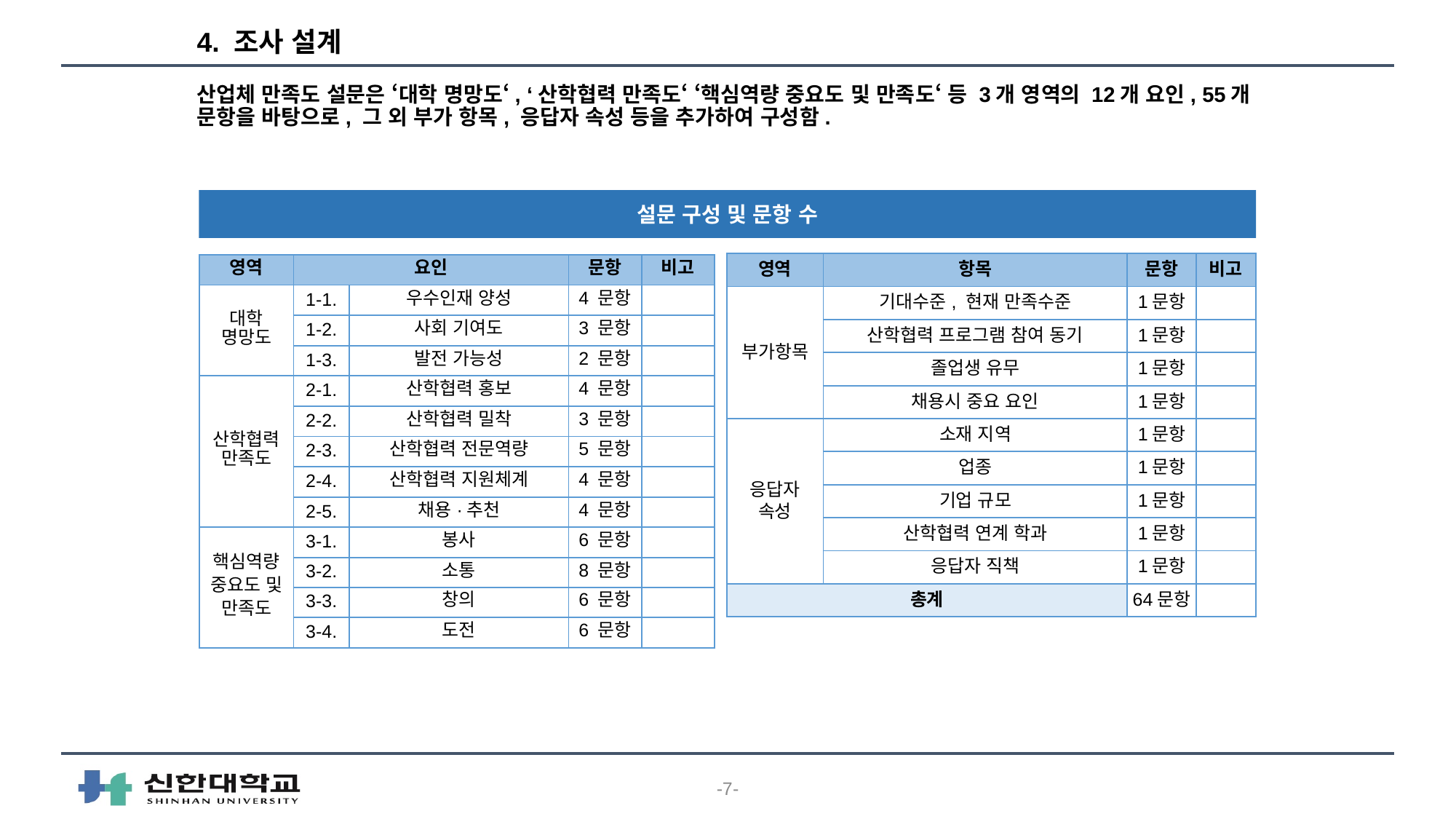

# 4. 조사 설계
산업체 만족도 설문은 ‘대학 명망도‘, ‘산학협력 만족도‘ ‘핵심역량 중요도 및 만족도‘ 등 3개 영역의 12개 요인, 55개 문항을 바탕으로, 그 외 부가 항목, 응답자 속성 등을 추가하여 구성함.
설문 구성 및 문항 수
| 영역 | 항목 | 문항 | 비고 |
| --- | --- | --- | --- |
| 부가항목 | 기대수준, 현재 만족수준 | 1문항 |  |
|  | 산학협력 프로그램 참여 동기 | 1문항 |  |
|  | 졸업생 유무 | 1문항 |  |
|  | 채용시 중요 요인 | 1문항 |  |
| 응답자 속성 | 소재 지역 | 1문항 |  |
|  | 업종 | 1문항 |  |
|  | 기업 규모 | 1문항 |  |
|  | 산학협력 연계 학과 | 1문항 |  |
|  | 응답자 직책 | 1문항 |  |
| 총계 |  | 64문항 |  |
| 영역 | 요인 |  | 문항 | 비고 |
| --- | --- | --- | --- | --- |
| 대학 명망도 | 1-1. | 우수인재 양성 | 4 문항 |  |
|  | 1-2. | 사회 기여도 | 3 문항 |  |
|  | 1-3. | 발전 가능성 | 2 문항 |  |
| 산학협력 만족도 | 2-1. | 산학협력 홍보 | 4 문항 |  |
|  | 2-2. | 산학협력 밀착 | 3 문항 |  |
|  | 2-3. | 산학협력 전문역량 | 5 문항 |  |
|  | 2-4. | 산학협력 지원체계 | 4 문항 |  |
|  | 2-5. | 채용·추천 | 4 문항 |  |
| 핵심역량 중요도 및 만족도 | 3-1. | 봉사 | 6 문항 |  |
|  | 3-2. | 소통 | 8 문항 |  |
|  | 3-3. | 창의 | 6 문항 |  |
|  | 3-4. | 도전 | 6 문항 |  |
-7-